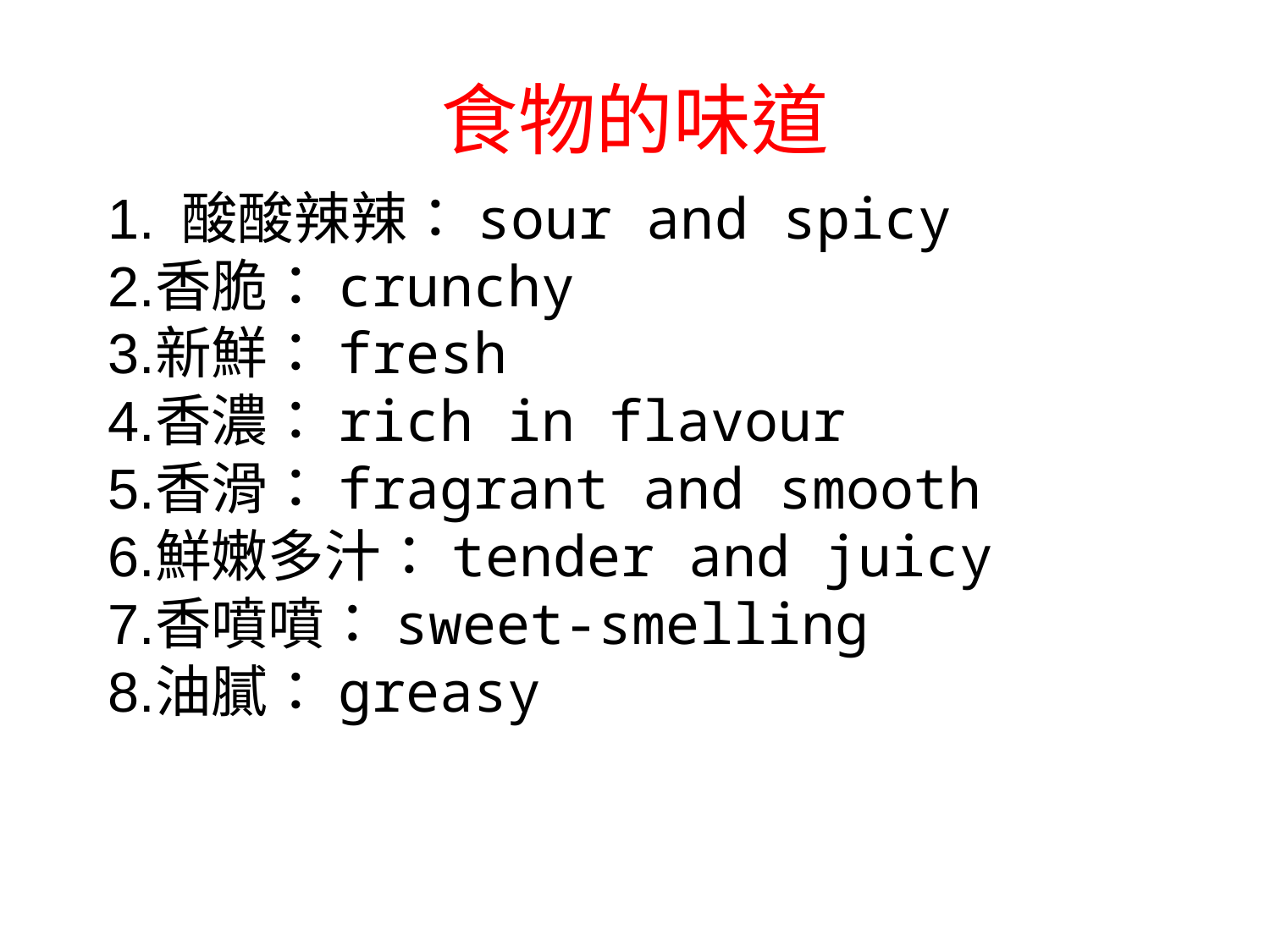

# 食物的味道
 酸酸辣辣：sour and spicy
香脆：crunchy
新鮮：fresh
香濃：rich in flavour
香滑：fragrant and smooth
鮮嫩多汁：tender and juicy
香噴噴：sweet-smelling
油膩：greasy